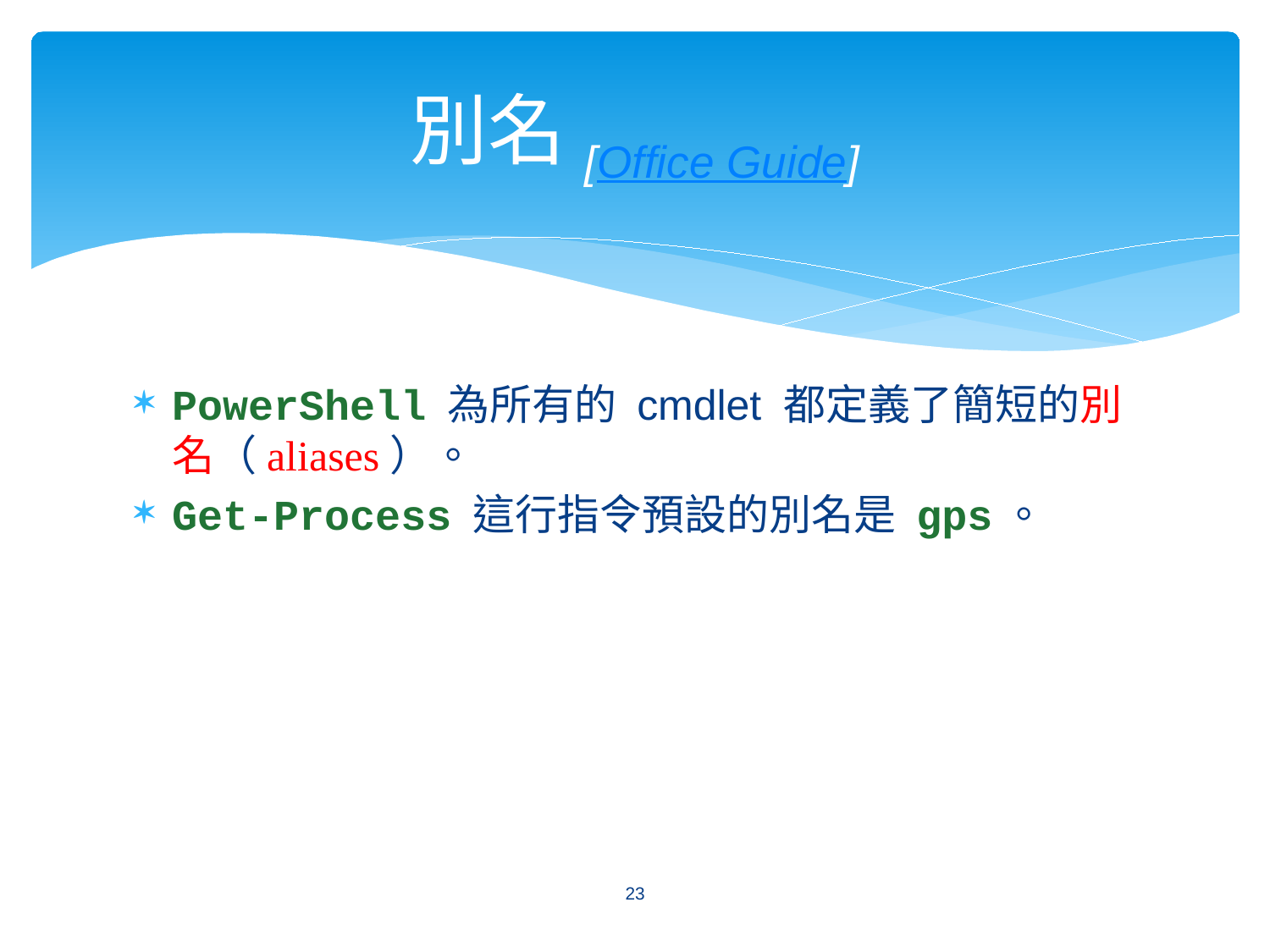

# 別名[Office Guide]
PowerShell 為所有的 cmdlet 都定義了簡短的別名（aliases）。
Get-Process 這行指令預設的別名是 gps。
23